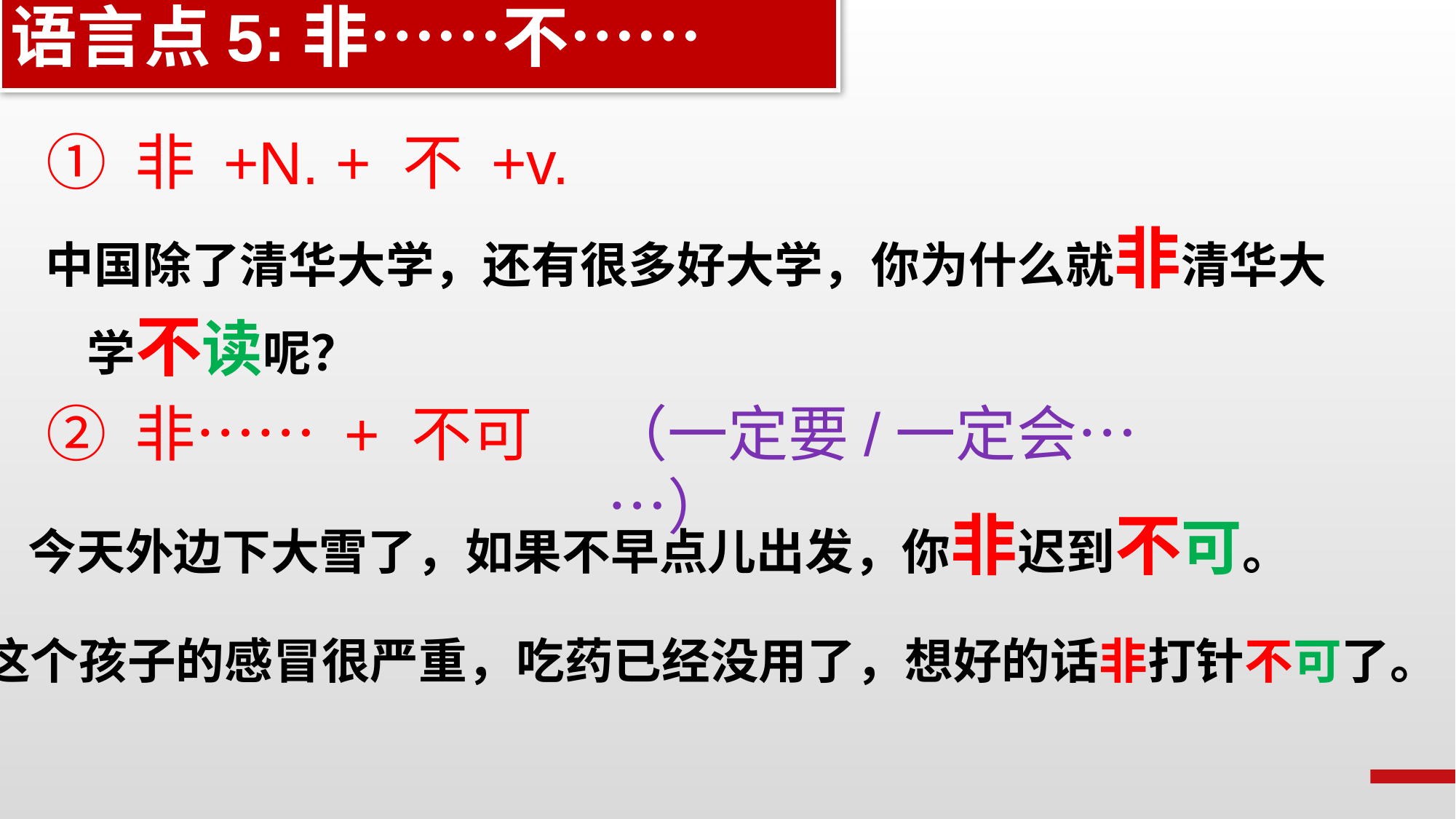

语言点5:非……不……

① 非 +N. + 不 +v.
中国除了清华大学，还有很多好大学，你为什么就非清华大学不读呢？
② 非…… + 不可
（一定要/一定会……）
今天外边下大雪了，如果不早点儿出发，你非迟到不可。
这个孩子的感冒很严重，吃药已经没用了，想好的话非打针不可了。